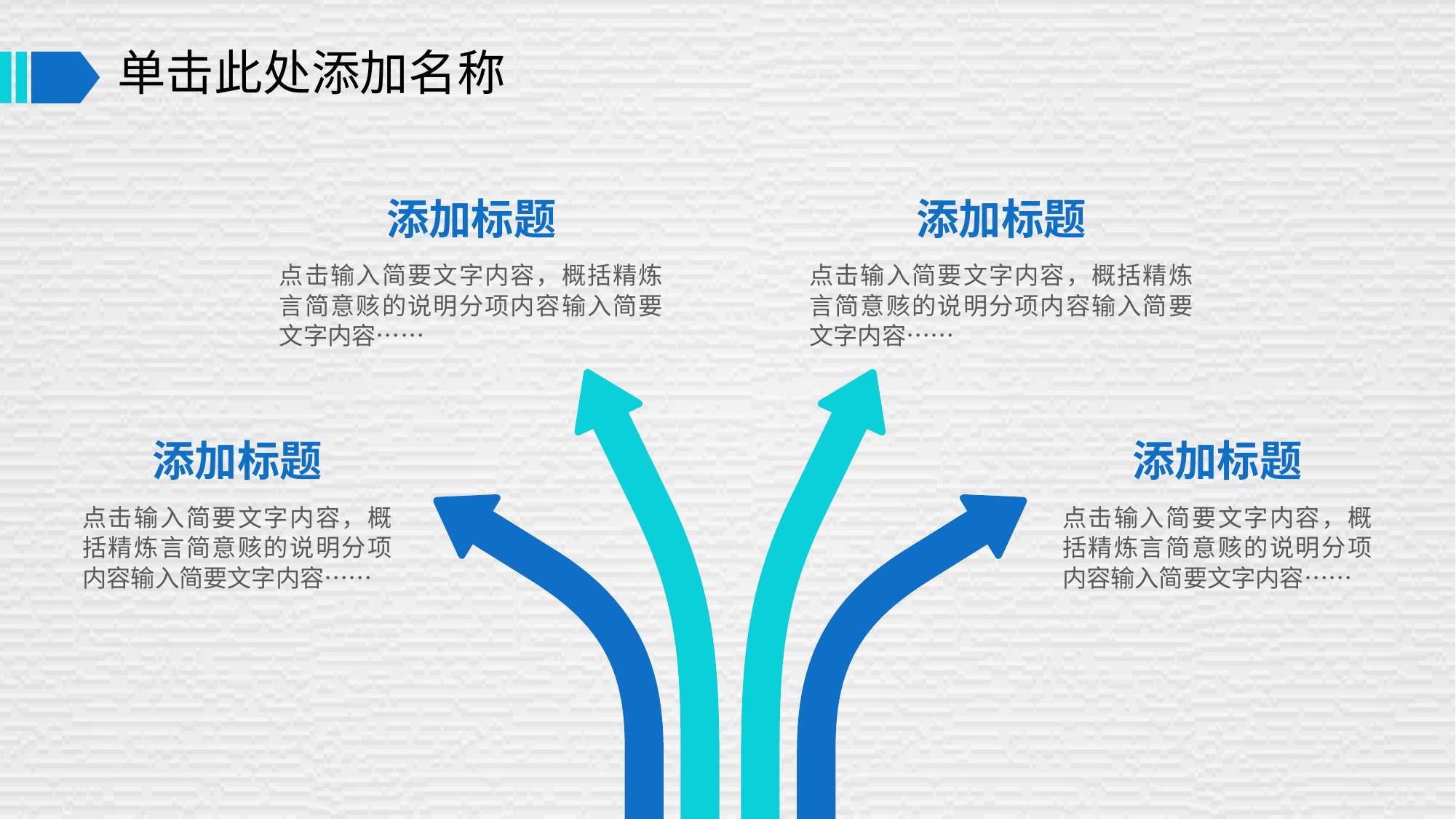

# 单击此处添加名称

添加标题
添加标题
点击输入简要文字内容，概括精炼言简意赅的说明分项内容输入简要文字内容……
点击输入简要文字内容，概括精炼言简意赅的说明分项内容输入简要文字内容……

添加标题
添加标题

点击输入简要文字内容，概括精炼言简意赅的说明分项内容输入简要文字内容……
点击输入简要文字内容，概括精炼言简意赅的说明分项内容输入简要文字内容……